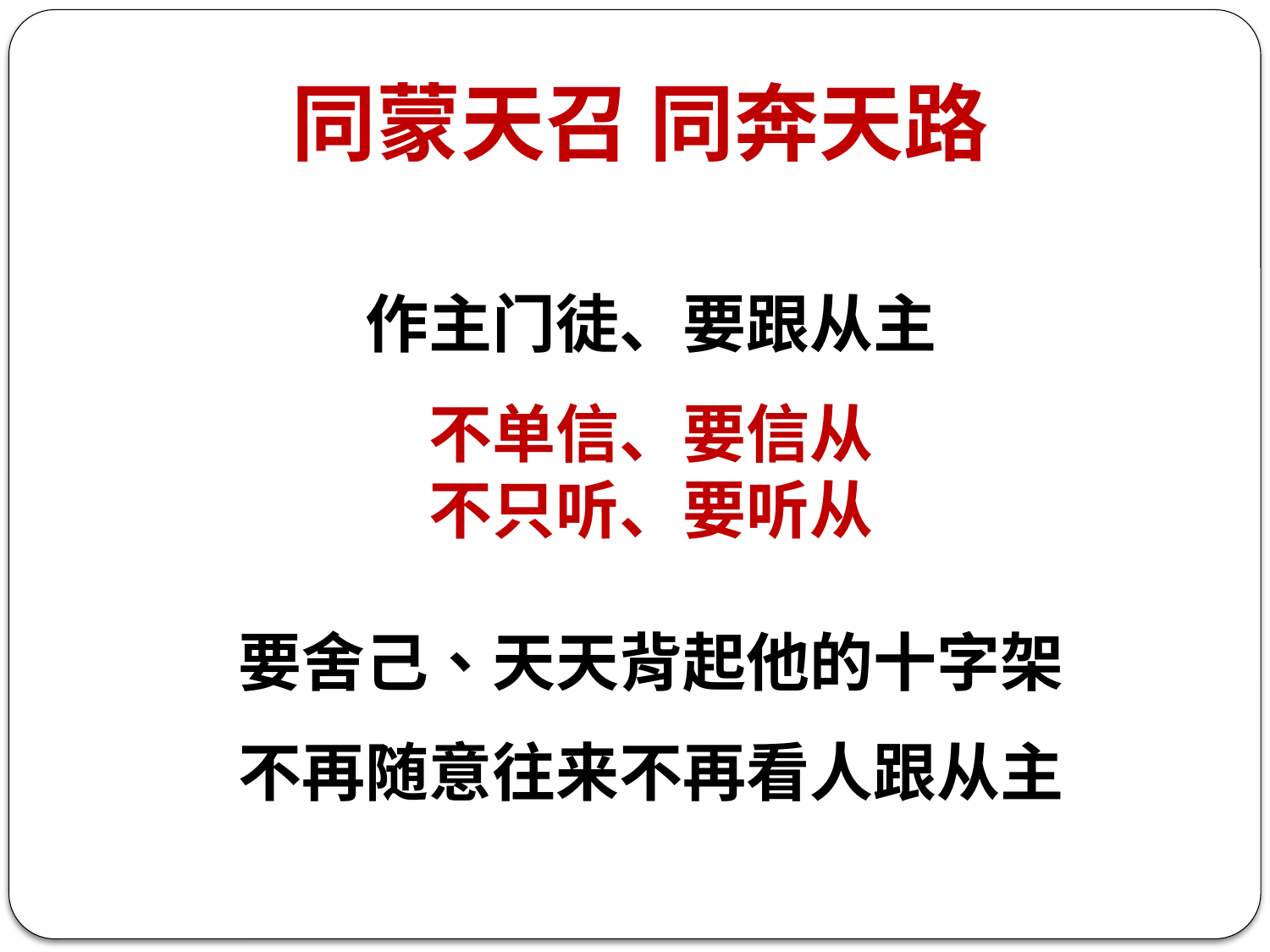

同蒙天召 同奔天路
作主门徒、要跟从主

不单信、要信从
不只听、要听从

要舍己、天天背起他的十字架

不再随意往来不再看人跟从主